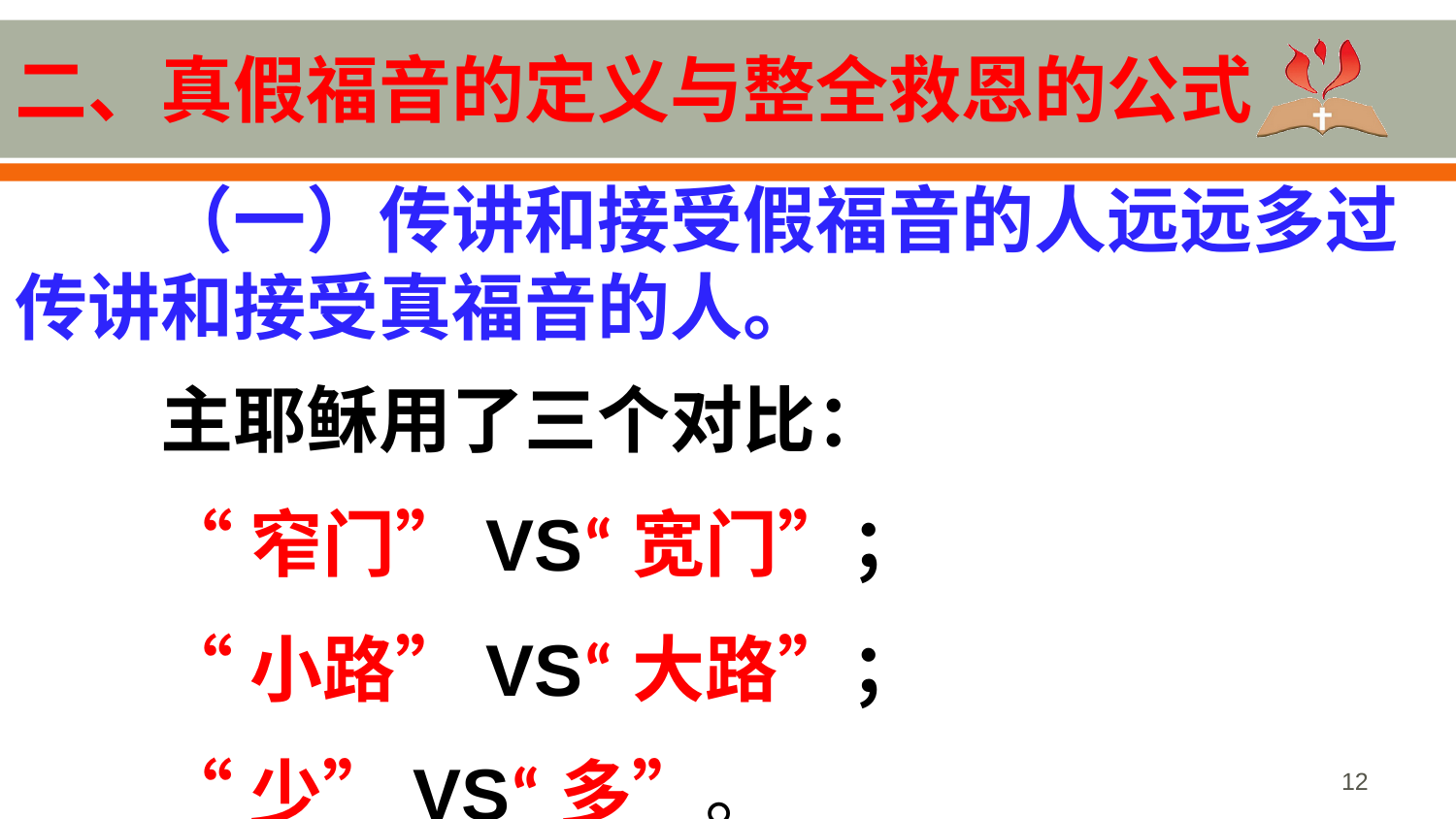

# 二、真假福音的定义与整全救恩的公式
	（一）传讲和接受假福音的人远远多过传讲和接受真福音的人。
主耶稣用了三个对比：
“窄门”VS“宽门”；
“小路”VS“大路”；
“少”VS“多”。

12